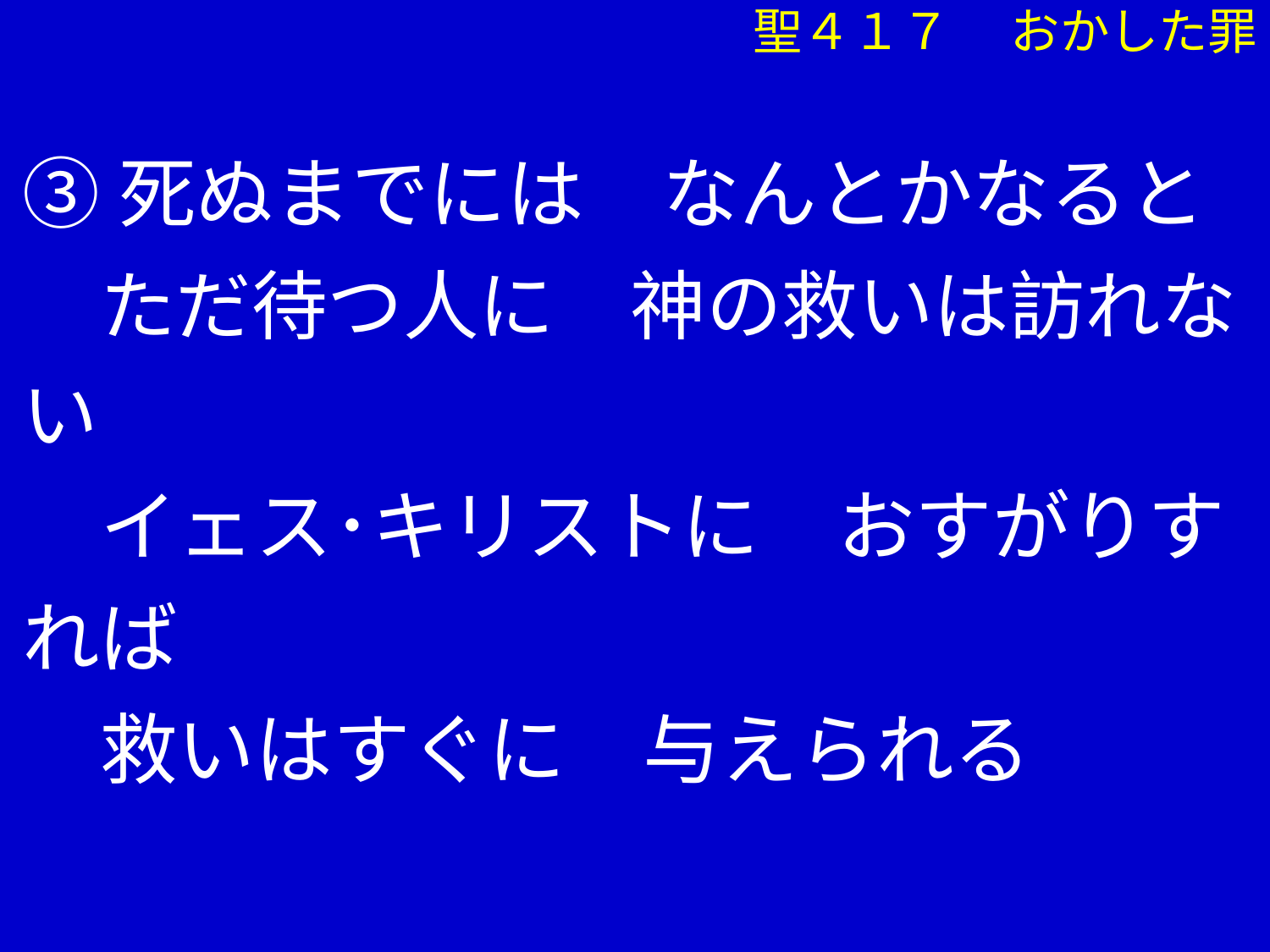

聖４１７ 　おかした罪
③死ぬまでには　なんとかなると
　ただ待つ人に　神の救いは訪れない
　イェス･キリストに　おすがりすれば
　救いはすぐに　与えられる